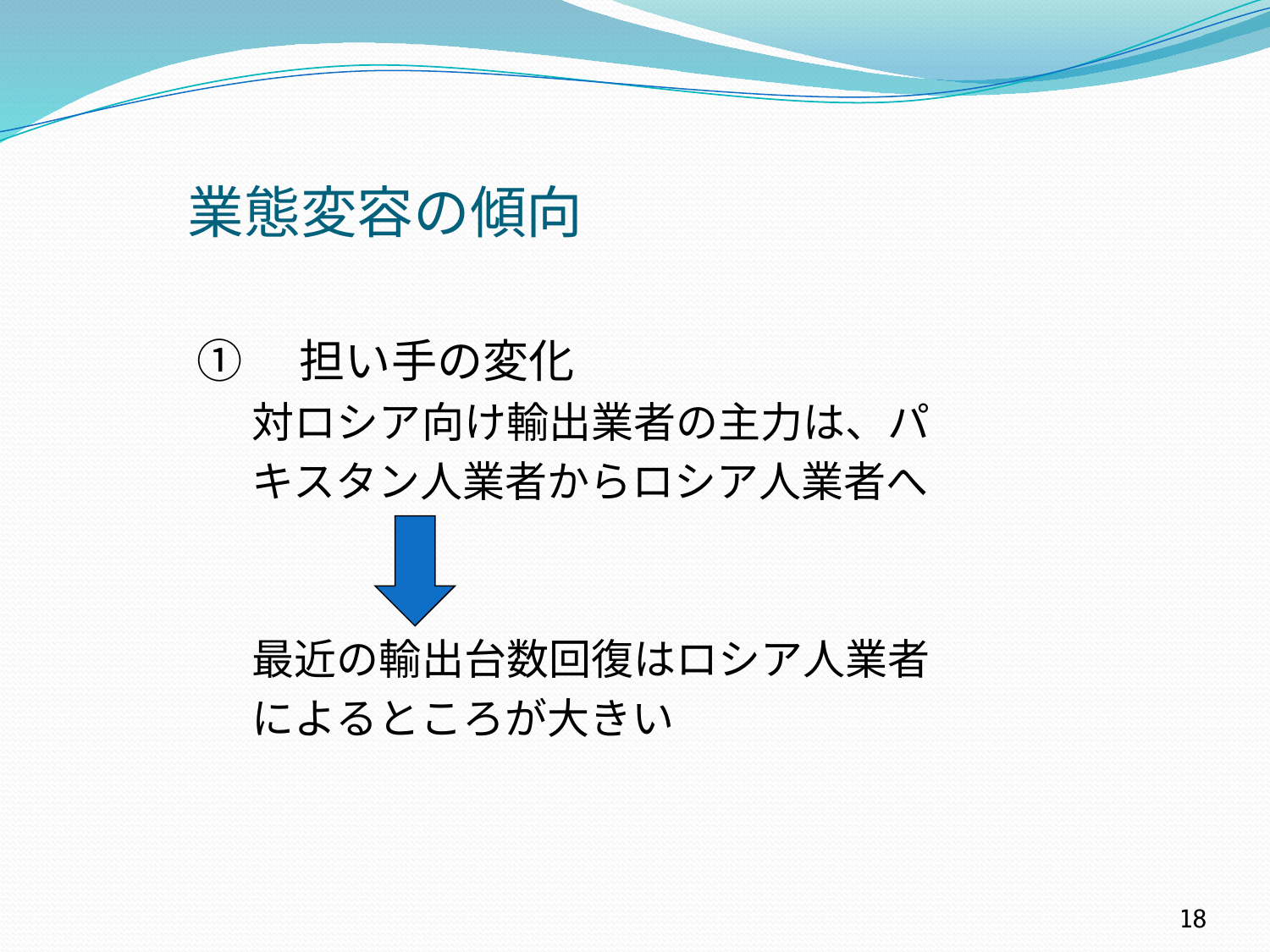

業態変容の傾向
①　担い手の変化
対ロシア向け輸出業者の主力は、パ
キスタン人業者からロシア人業者へ

最近の輸出台数回復はロシア人業者
によるところが大きい

18